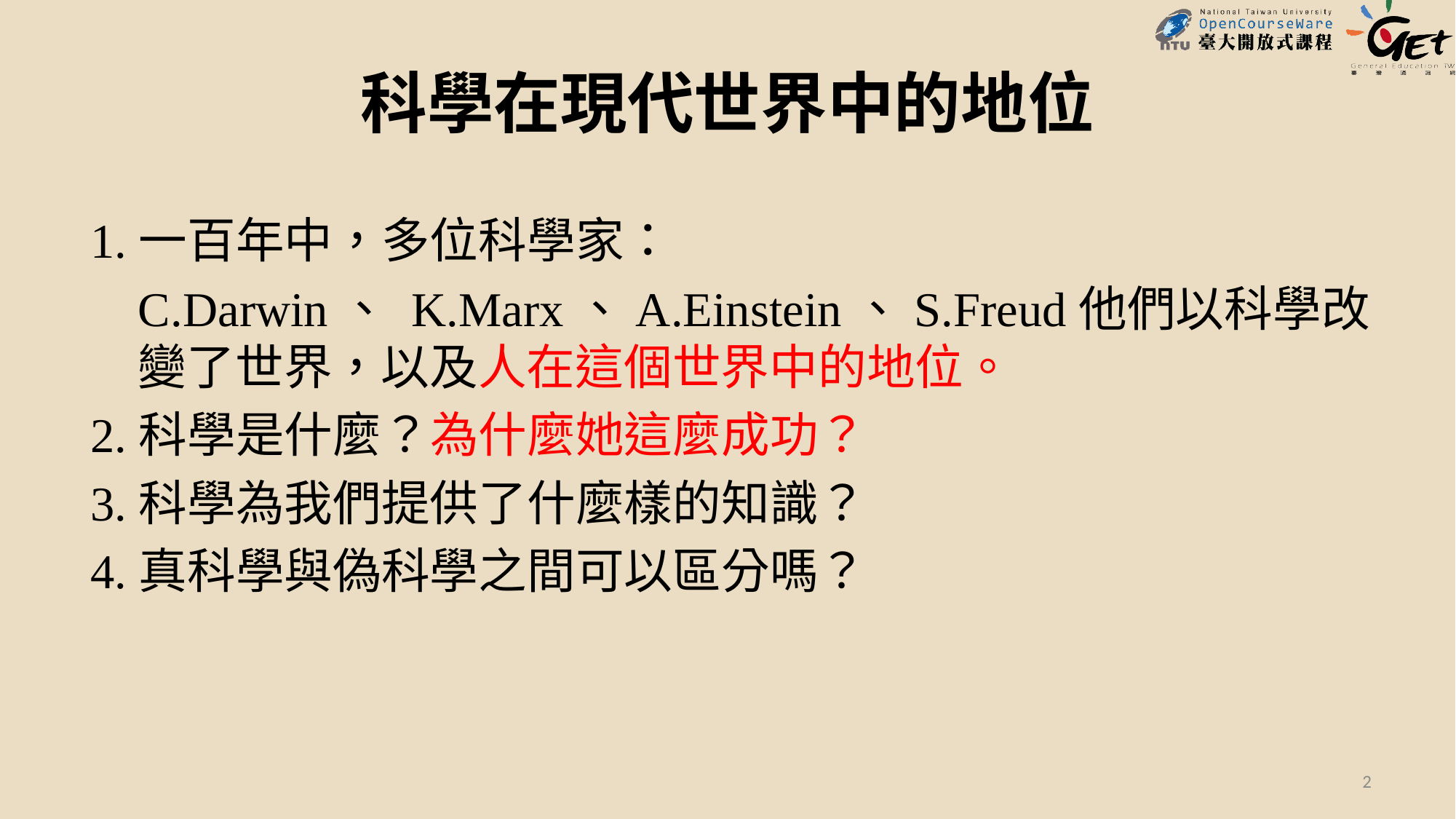

# 科學在現代世界中的地位
1.一百年中，多位科學家：
C.Darwin、 K.Marx、A.Einstein、S.Freud他們以科學改變了世界，以及人在這個世界中的地位。
2.科學是什麼？為什麼她這麼成功？
3.科學為我們提供了什麼樣的知識？
4.真科學與偽科學之間可以區分嗎？
2